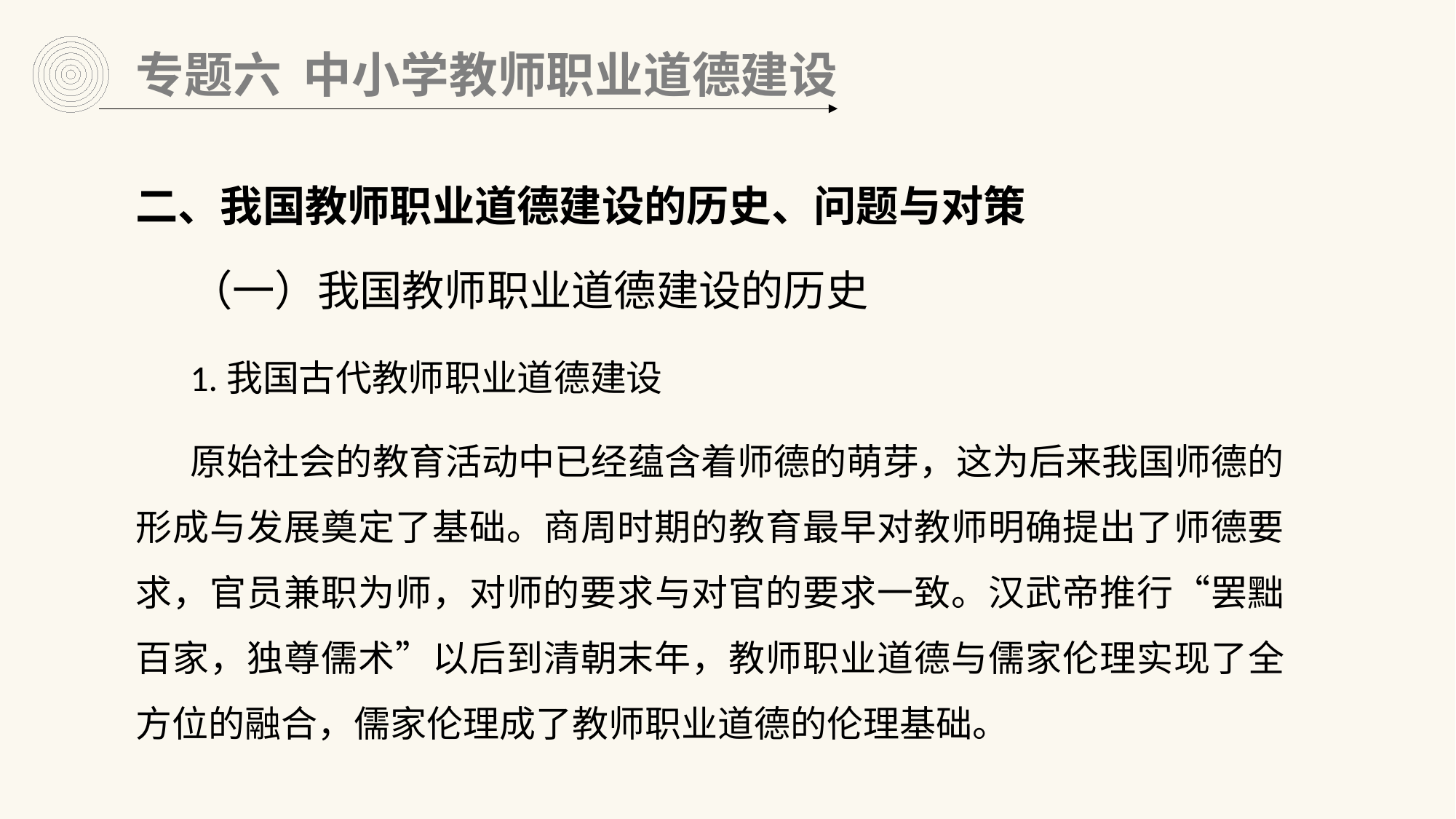

专题六  中小学教师职业道德建设
二、我国教师职业道德建设的历史、问题与对策
（一）我国教师职业道德建设的历史
1.我国古代教师职业道德建设
原始社会的教育活动中已经蕴含着师德的萌芽，这为后来我国师德的形成与发展奠定了基础。商周时期的教育最早对教师明确提出了师德要求，官员兼职为师，对师的要求与对官的要求一致。汉武帝推行“罢黜百家，独尊儒术”以后到清朝末年，教师职业道德与儒家伦理实现了全方位的融合，儒家伦理成了教师职业道德的伦理基础。